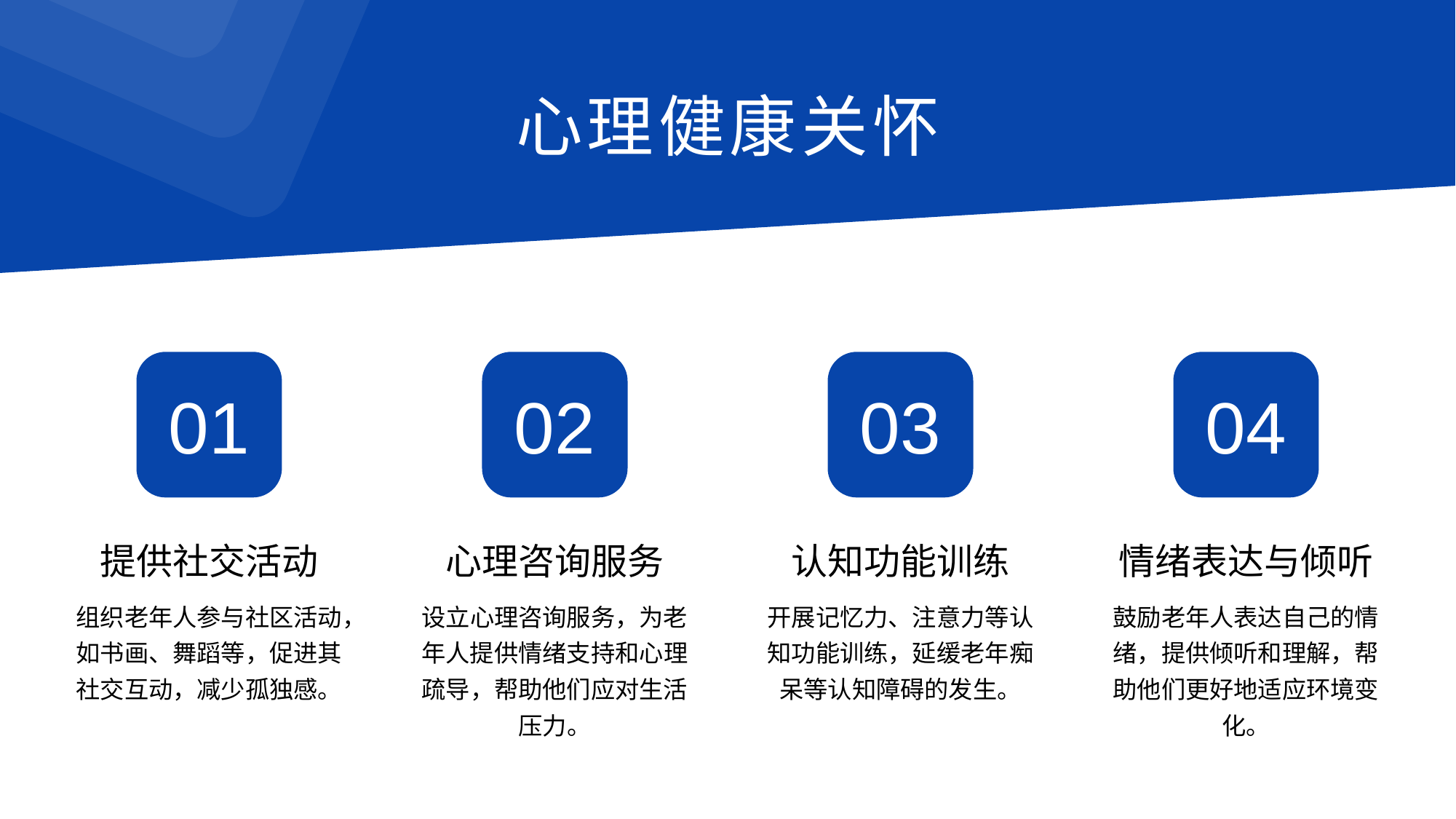

# 心理健康关怀

01
02
03
04
提供社交活动
心理咨询服务
认知功能训练
情绪表达与倾听
组织老年人参与社区活动，如书画、舞蹈等，促进其社交互动，减少孤独感。
设立心理咨询服务，为老年人提供情绪支持和心理疏导，帮助他们应对生活压力。
开展记忆力、注意力等认知功能训练，延缓老年痴呆等认知障碍的发生。
鼓励老年人表达自己的情绪，提供倾听和理解，帮助他们更好地适应环境变化。